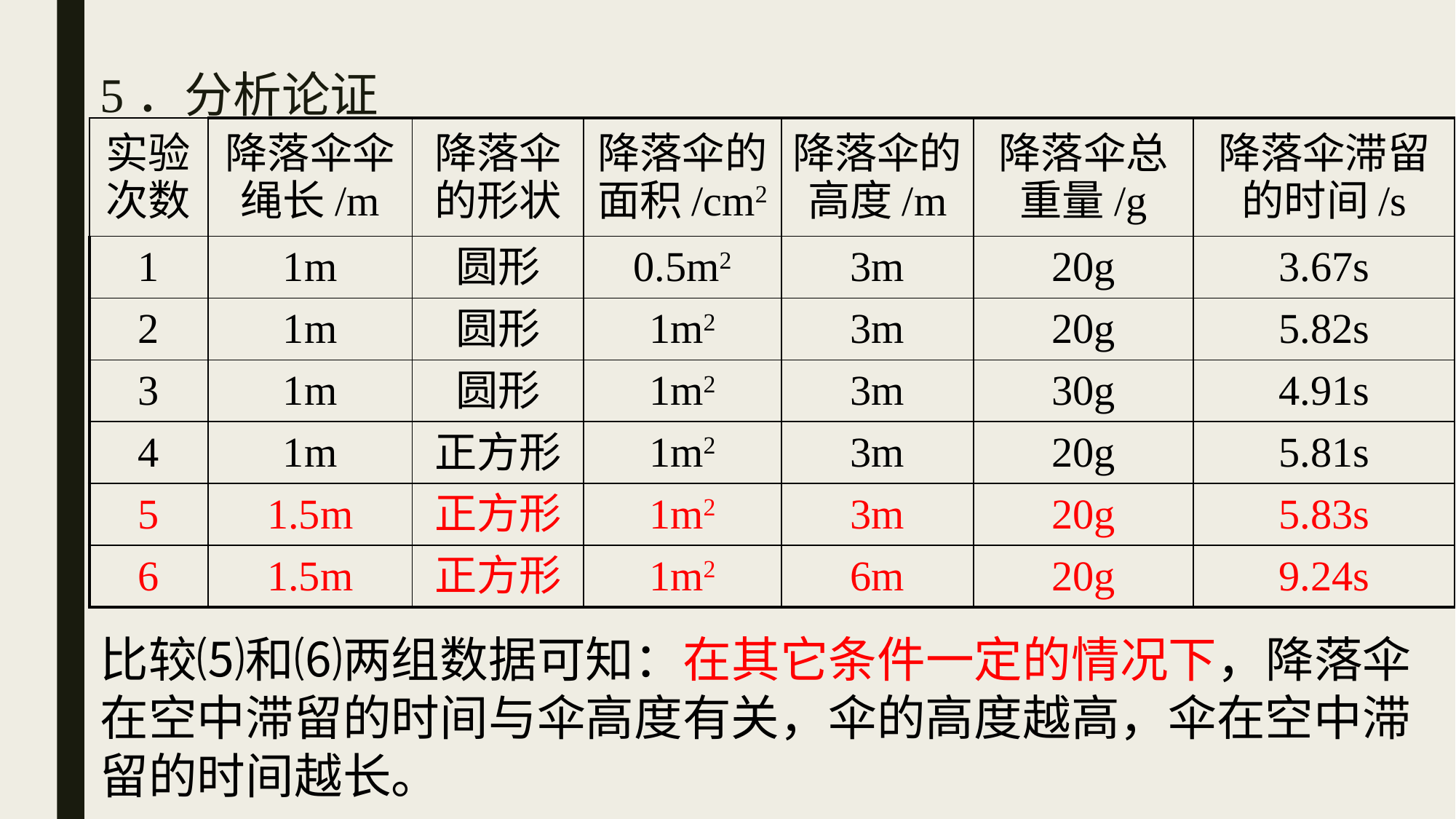

5．分析论证
| 实验次数 | 降落伞伞绳长/m | 降落伞的形状 | 降落伞的面积/cm2 | 降落伞的高度/m | 降落伞总重量/g | 降落伞滞留的时间/s |
| --- | --- | --- | --- | --- | --- | --- |
| 1 | 1m | 圆形 | 0.5m2 | 3m | 20g | 3.67s |
| 2 | 1m | 圆形 | 1m2 | 3m | 20g | 5.82s |
| 3 | 1m | 圆形 | 1m2 | 3m | 30g | 4.91s |
| 4 | 1m | 正方形 | 1m2 | 3m | 20g | 5.81s |
| 5 | 1.5m | 正方形 | 1m2 | 3m | 20g | 5.83s |
| 6 | 1.5m | 正方形 | 1m2 | 6m | 20g | 9.24s |
比较⑸和⑹两组数据可知：在其它条件一定的情况下，降落伞在空中滞留的时间与伞高度有关，伞的高度越高，伞在空中滞留的时间越长。